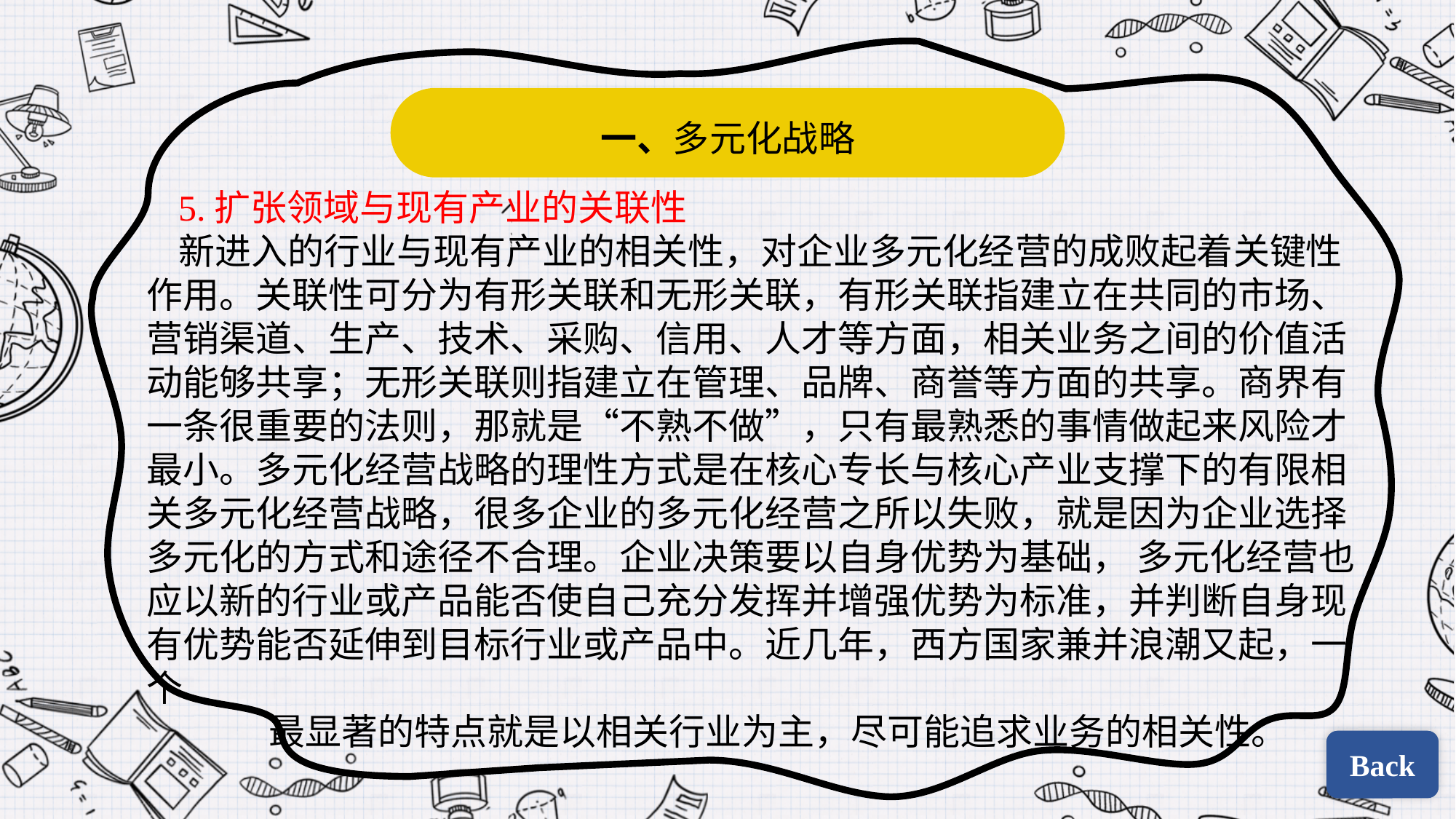

一、多元化战略
5.扩张领域与现有产业的关联性
新进入的行业与现有产业的相关性，对企业多元化经营的成败起着关键性作用。关联性可分为有形关联和无形关联，有形关联指建立在共同的市场、营销渠道、生产、技术、采购、信用、人才等方面，相关业务之间的价值活动能够共享；无形关联则指建立在管理、品牌、商誉等方面的共享。商界有一条很重要的法则，那就是“不熟不做”，只有最熟悉的事情做起来风险才最小。多元化经营战略的理性方式是在核心专长与核心产业支撑下的有限相关多元化经营战略，很多企业的多元化经营之所以失败，就是因为企业选择多元化的方式和途径不合理。企业决策要以自身优势为基础， 多元化经营也应以新的行业或产品能否使自己充分发挥并增强优势为标准，并判断自身现有优势能否延伸到目标行业或产品中。近几年，西方国家兼并浪潮又起，一个
          最显著的特点就是以相关行业为主，尽可能追求业务的相关性。

Back